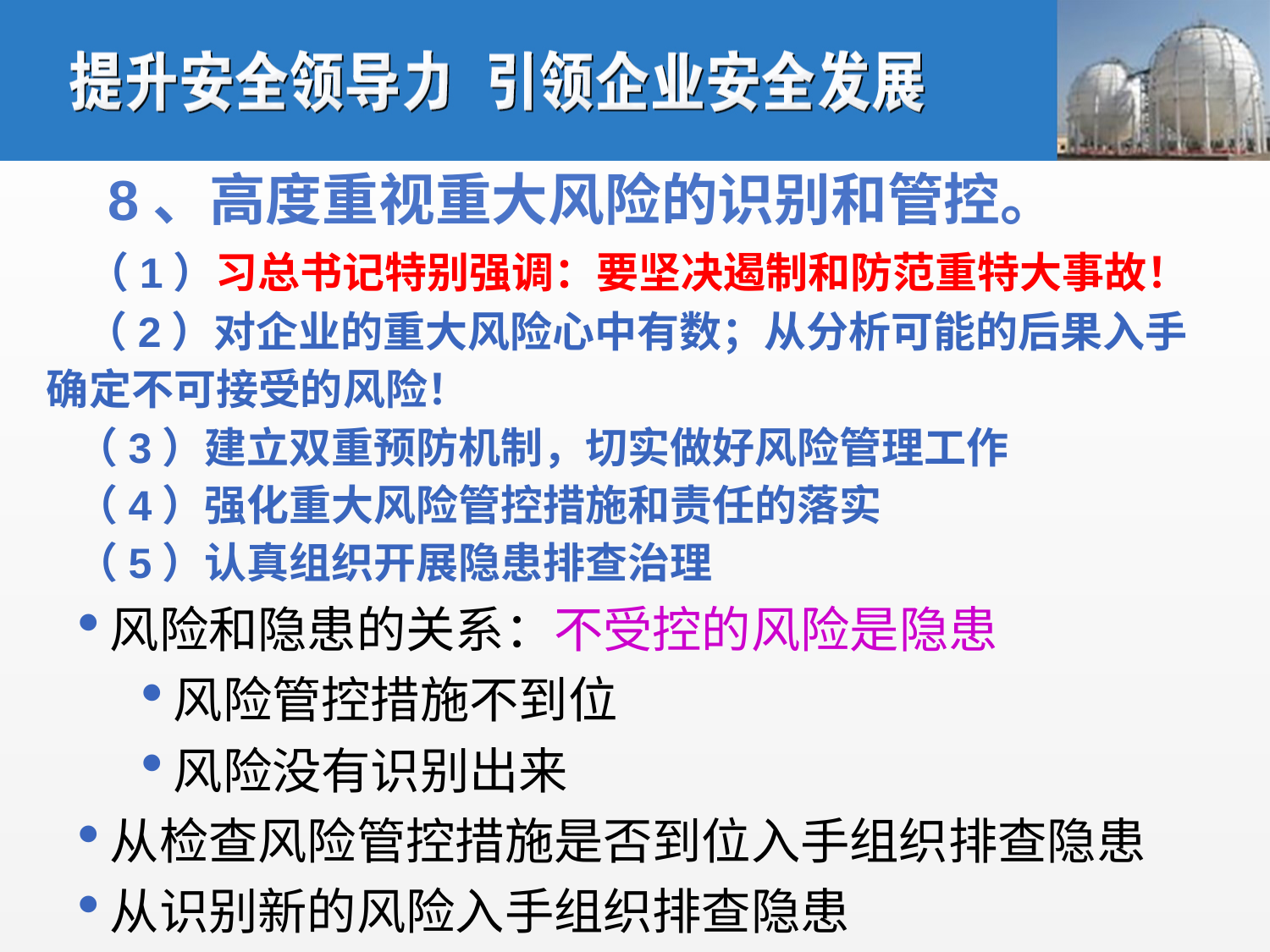

8、高度重视重大风险的识别和管控。
   （1）习总书记特别强调：要坚决遏制和防范重特大事故！
   （2）对企业的重大风险心中有数；从分析可能的后果入手确定不可接受的风险！
  （3）建立双重预防机制，切实做好风险管理工作
  （4）强化重大风险管控措施和责任的落实
  （5）认真组织开展隐患排查治理
风险和隐患的关系：不受控的风险是隐患
风险管控措施不到位
风险没有识别出来
从检查风险管控措施是否到位入手组织排查隐患
从识别新的风险入手组织排查隐患